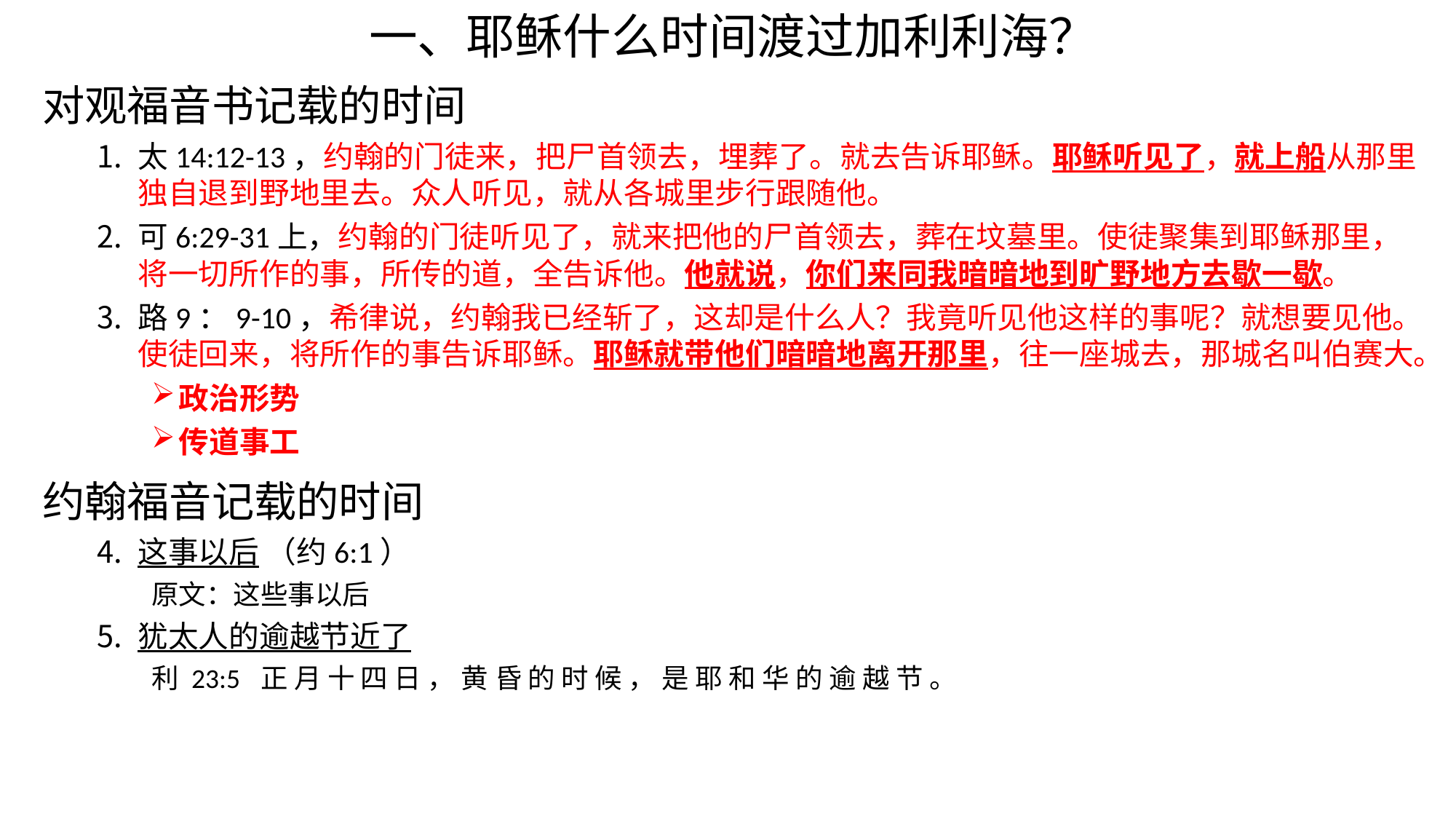

一、耶稣什么时间渡过加利利海？
对观福音书记载的时间
太14:12-13，约翰的门徒来，把尸首领去，埋葬了。就去告诉耶稣。耶稣听见了，就上船从那里独自退到野地里去。众人听见，就从各城里步行跟随他。
可6:29-31上，约翰的门徒听见了，就来把他的尸首领去，葬在坟墓里。使徒聚集到耶稣那里，将一切所作的事，所传的道，全告诉他。他就说，你们来同我暗暗地到旷野地方去歇一歇。
路9：9-10，希律说，约翰我已经斩了，这却是什么人？我竟听见他这样的事呢？就想要见他。使徒回来，将所作的事告诉耶稣。耶稣就带他们暗暗地离开那里，往一座城去，那城名叫伯赛大。
政治形势
传道事工
约翰福音记载的时间
这事以后 （约6:1）
原文：这些事以后
犹太人的逾越节近了
利 23:5	正 月 十 四 日 ， 黄 昏 的 时 候 ， 是 耶 和 华 的 逾 越 节 。